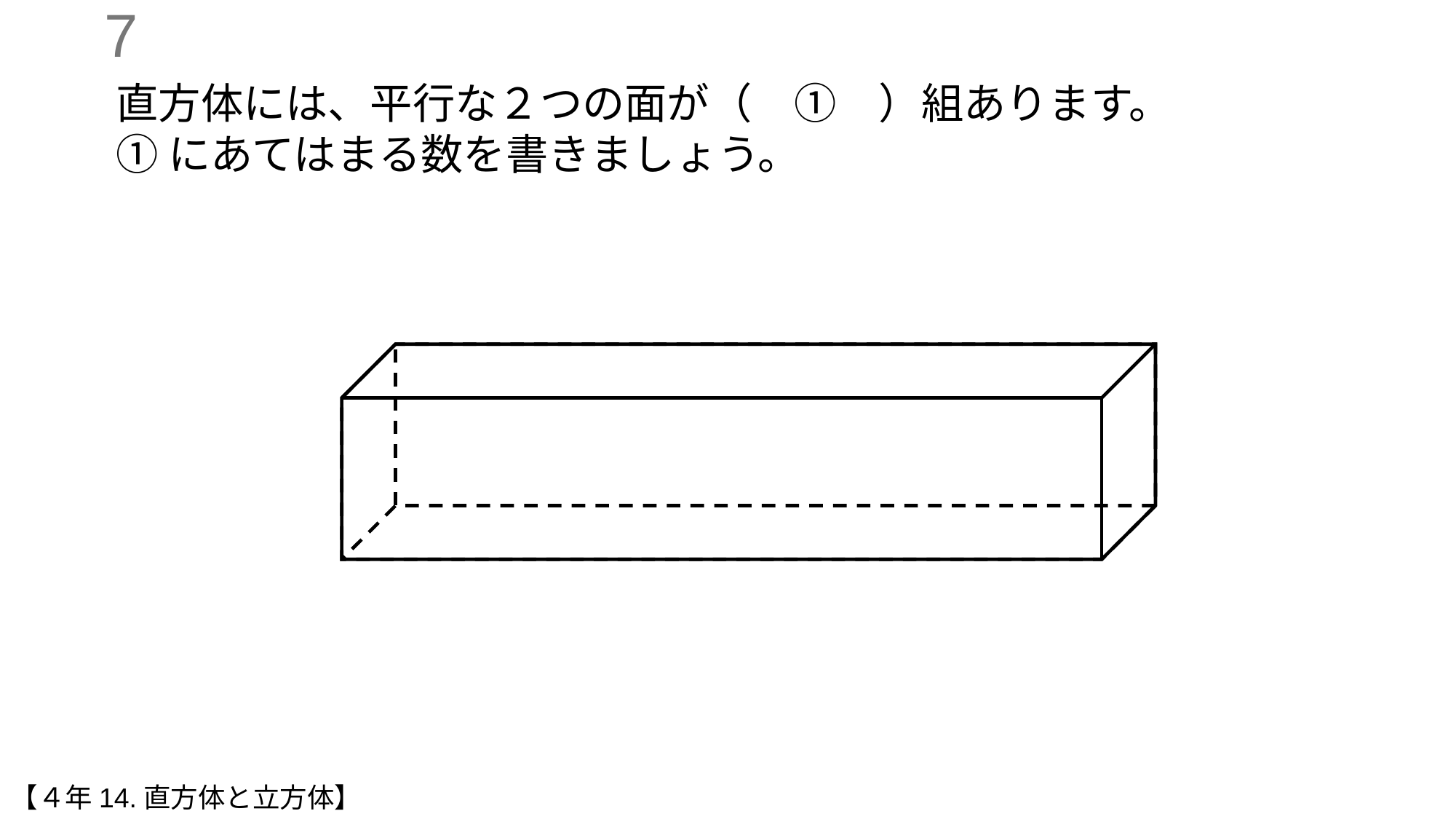

7
直方体には、平行な２つの面が（　①　）組あります。
①にあてはまる数を書きましょう。

【４年14.直方体と立方体】